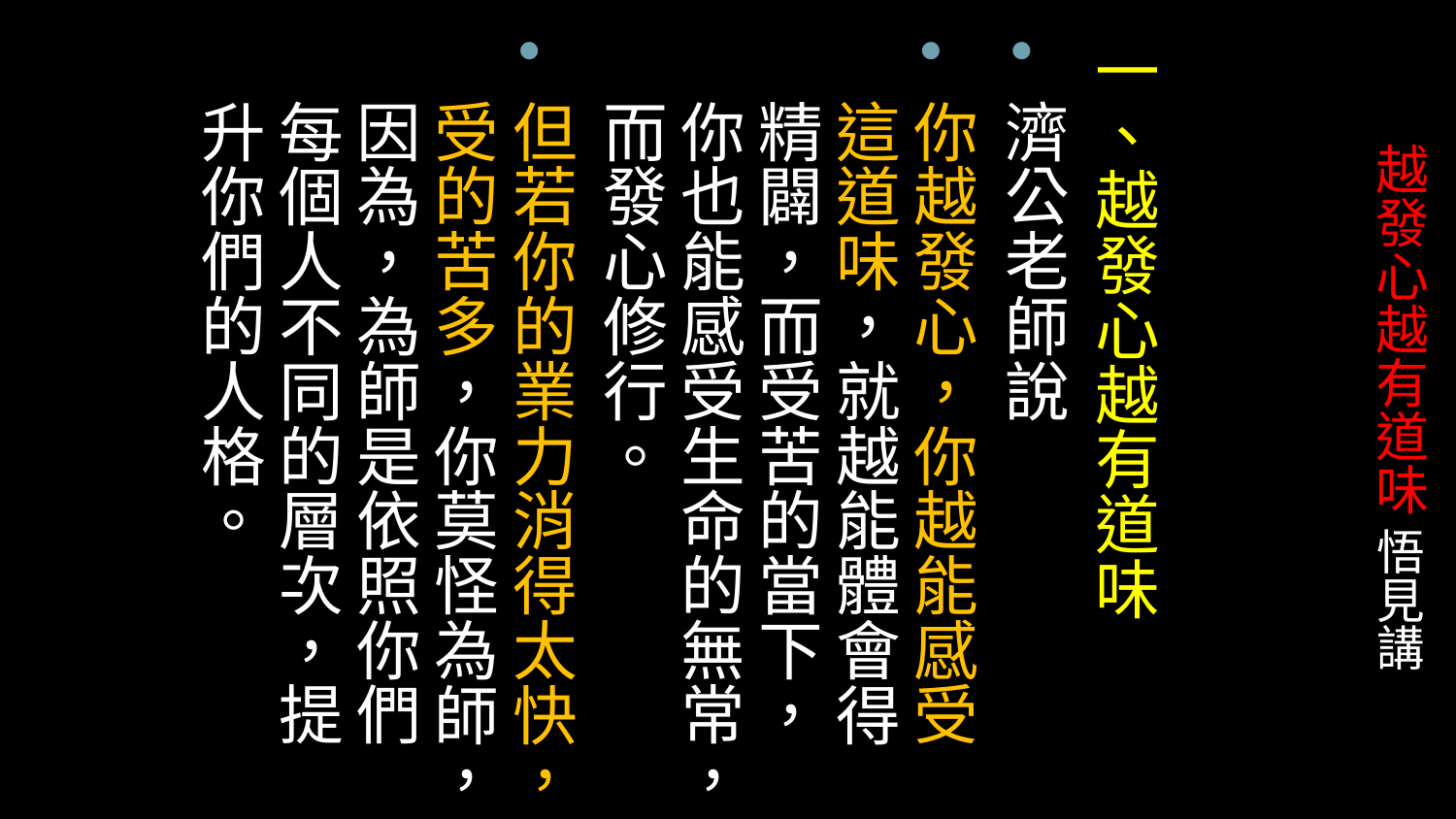

一、越發心越有道味
濟公老師說
你越發心，你越能感受這道味，就越能體會得精闢，而受苦的當下，你也能感受生命的無常，而發心修行。
但若你的業力消得太快，受的苦多，你莫怪為師，因為，為師是依照你們每個人不同的層次，提升你們的人格。

# 越發心越有道味 悟見講